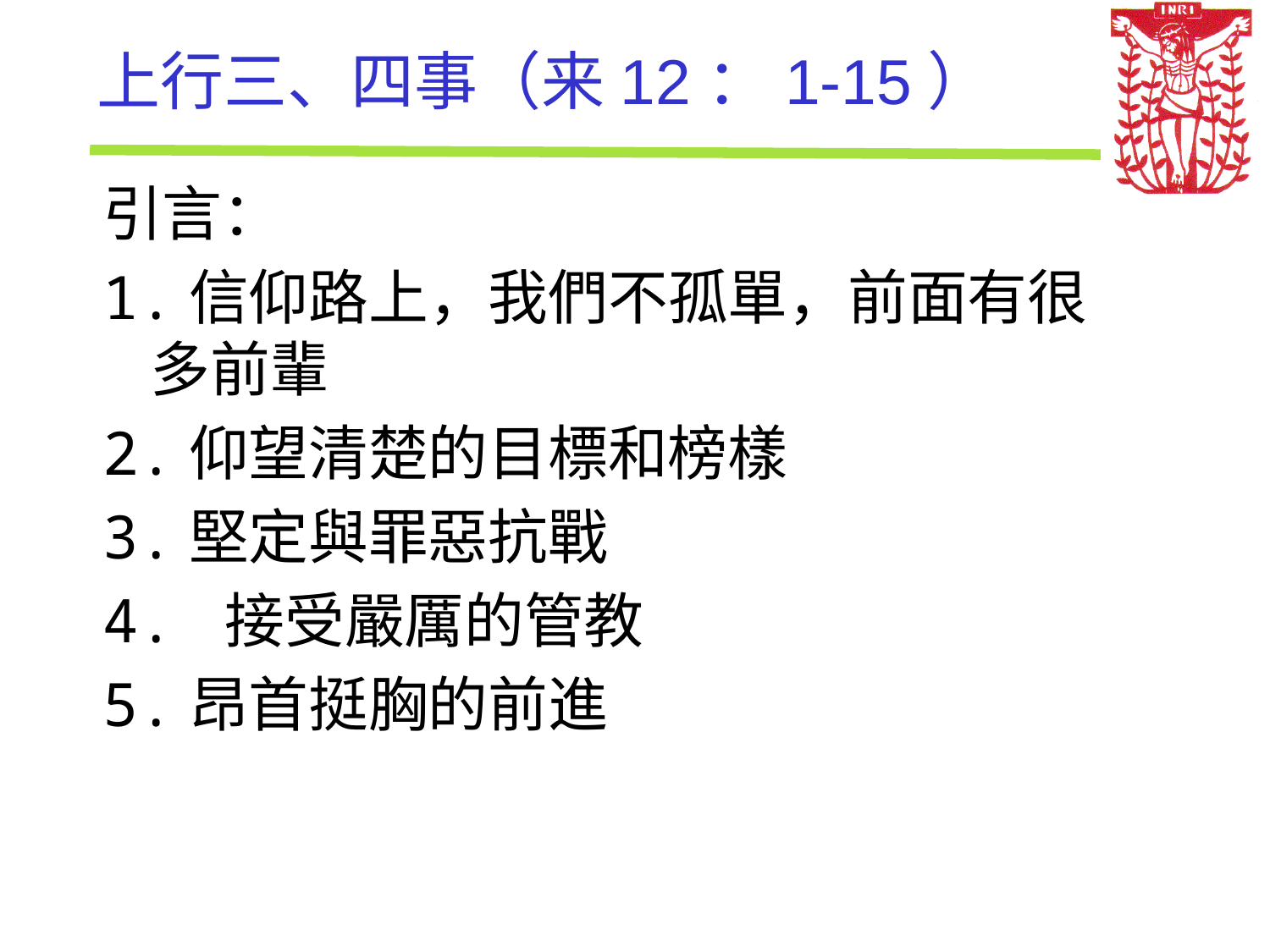

# 上行三、四事（来12：1-15）
引言：
1.信仰路上，我們不孤單，前面有很多前輩
2.仰望清楚的目標和榜樣
3.堅定與罪惡抗戰
4. 接受嚴厲的管教
5.昂首挺胸的前進